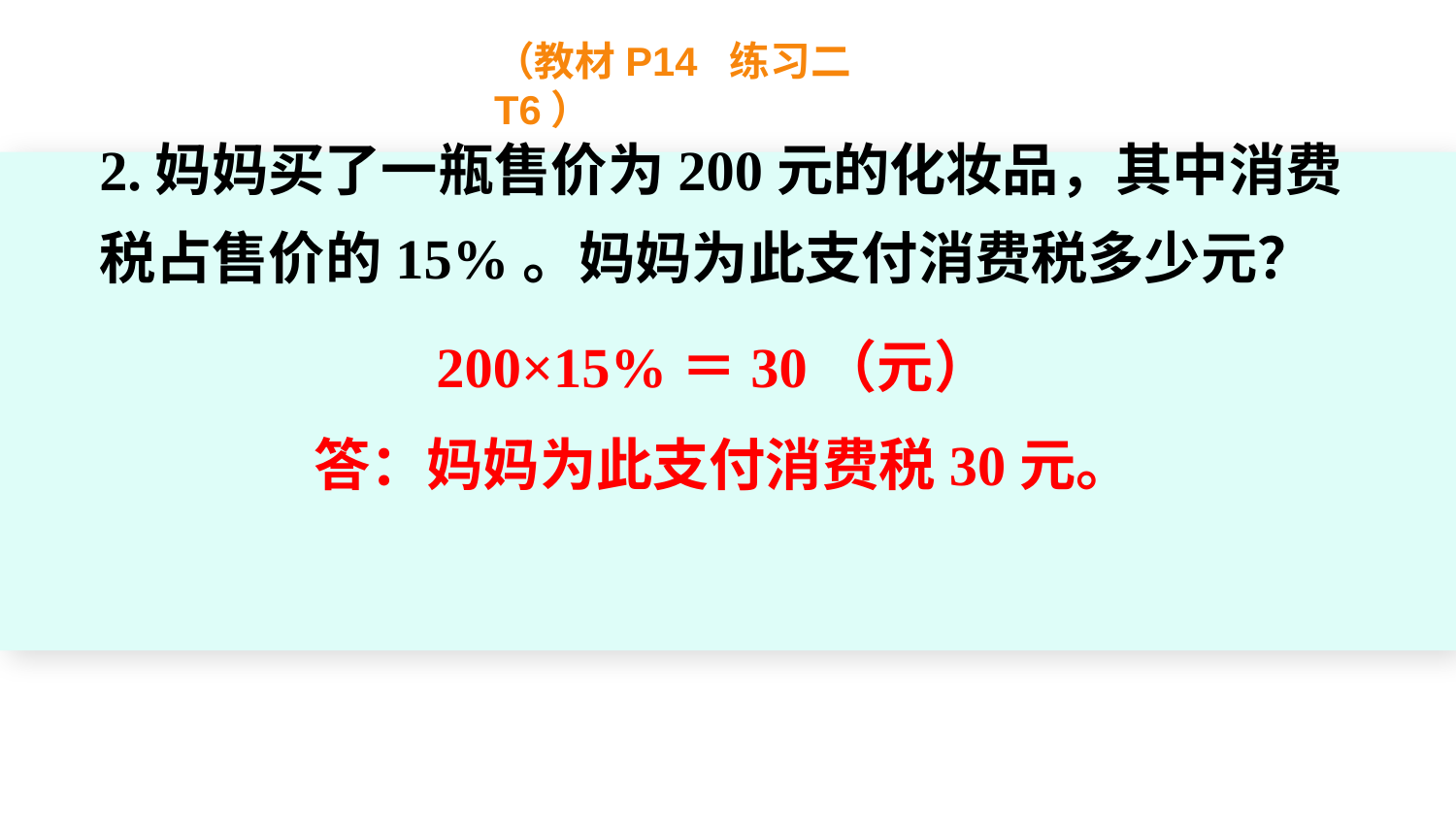

（教材P14  练习二T6）
2.妈妈买了一瓶售价为200元的化妆品，其中消费税占售价的15%。妈妈为此支付消费税多少元？
      200×15%＝30（元）
答：妈妈为此支付消费税30元。
www.youyi100.com